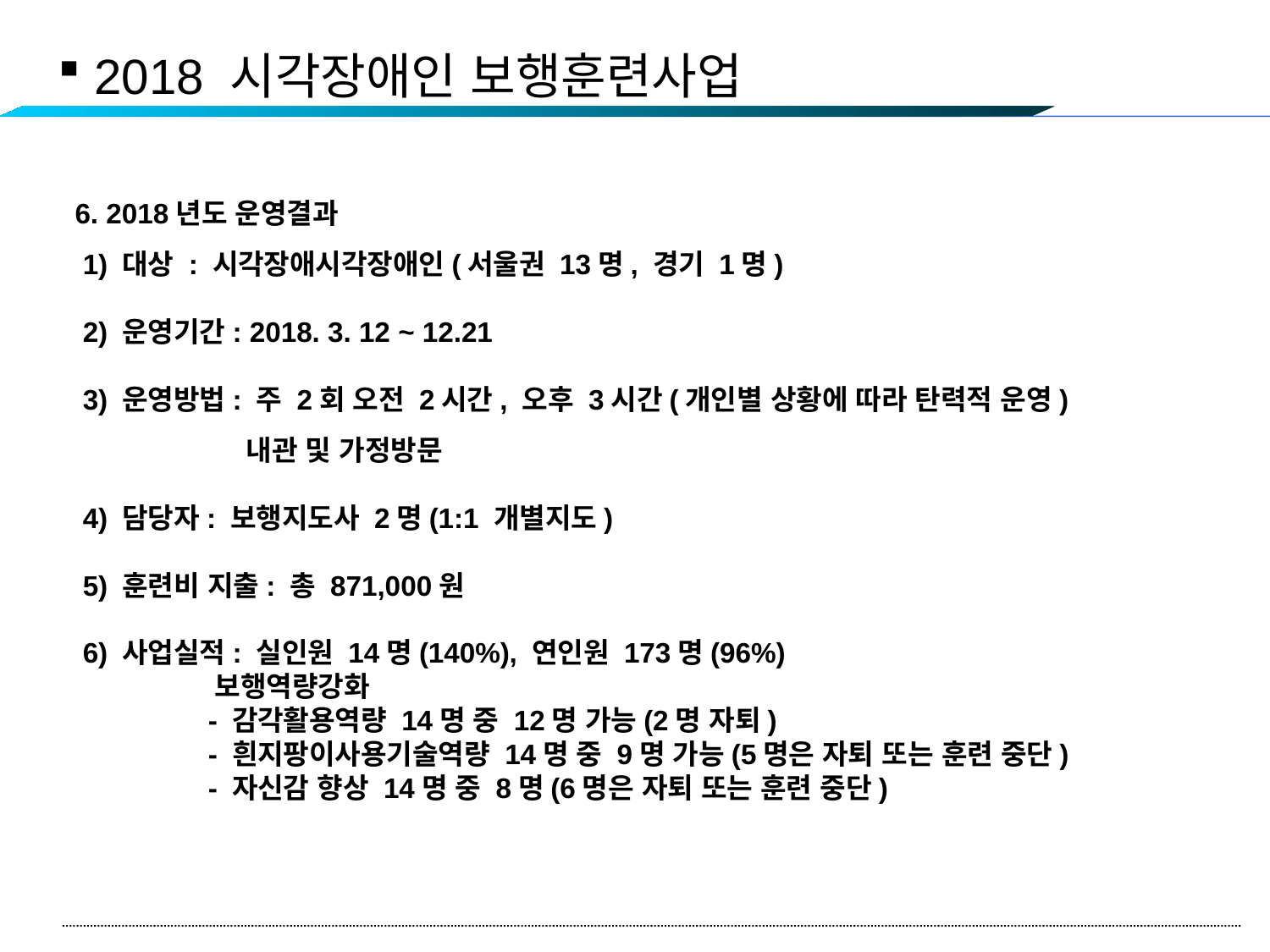

2018 시각장애인 보행훈련사업

6. 2018년도 운영결과
 1) 대상 : 시각장애시각장애인(서울권 13명, 경기 1명)
 2) 운영기간: 2018. 3. 12 ~ 12.21
 3) 운영방법: 주 2회 오전 2시간, 오후 3시간(개인별 상황에 따라 탄력적 운영)
                     내관 및 가정방문
 4) 담당자: 보행지도사 2명(1:1 개별지도)
 5) 훈련비 지출: 총 871,000원
 6) 사업실적: 실인원 14명(140%), 연인원 173명(96%)
                 보행역량강화
                 - 감각활용역량 14명 중 12명 가능(2명 자퇴)
                 - 흰지팡이사용기술역량 14명 중 9명 가능(5명은 자퇴 또는 훈련 중단)
                 - 자신감 향상 14명 중 8명(6명은 자퇴 또는 훈련 중단)